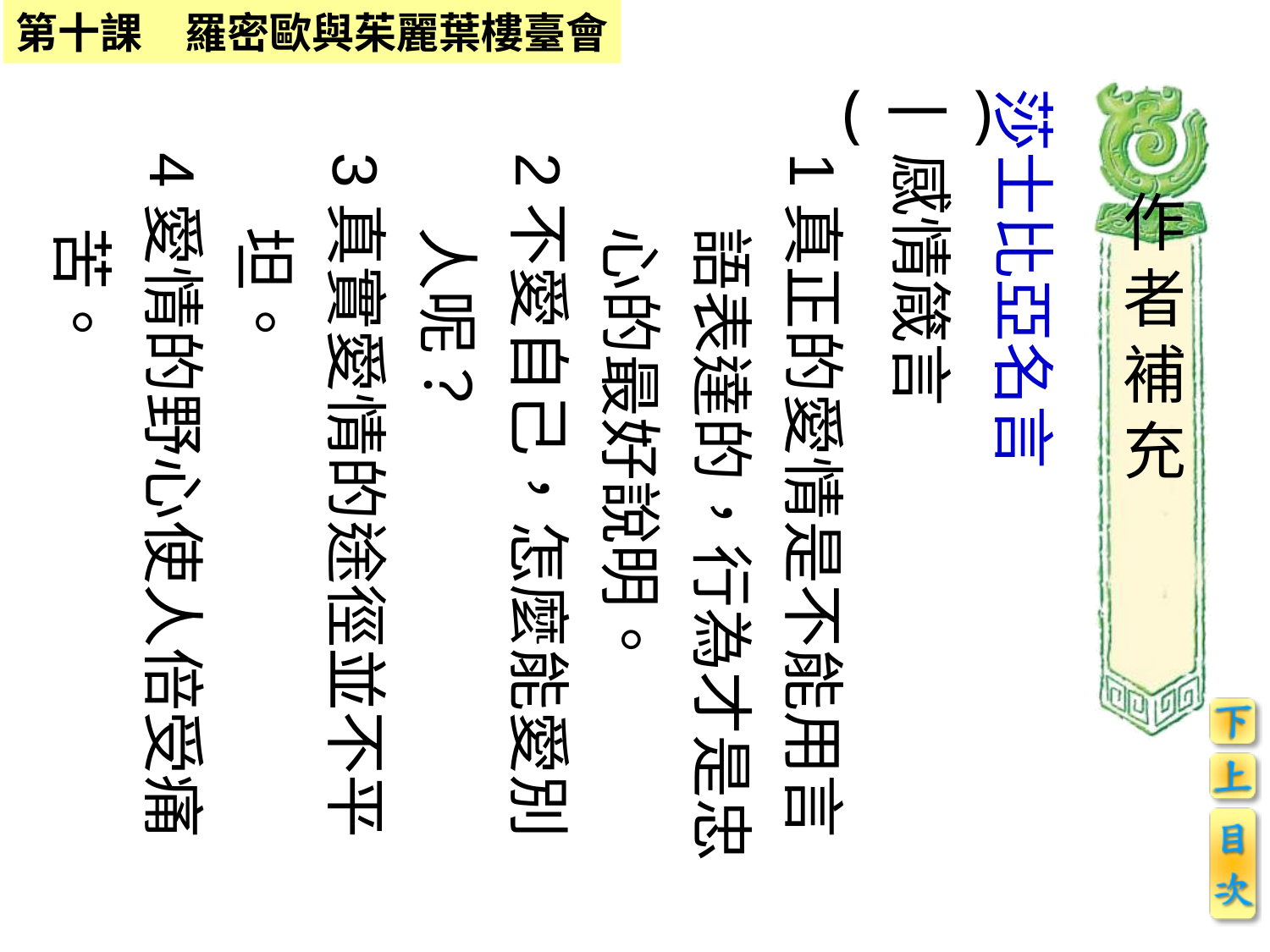

(一)
莎士比亞名言
1真正的愛情是不能用言語表達的，行為才是忠心的最好說明。
2不愛自己，怎麼能愛別人呢？
3真實愛情的途徑並不平坦。
4愛情的野心使人倍受痛苦。
感情箴言
作者補充